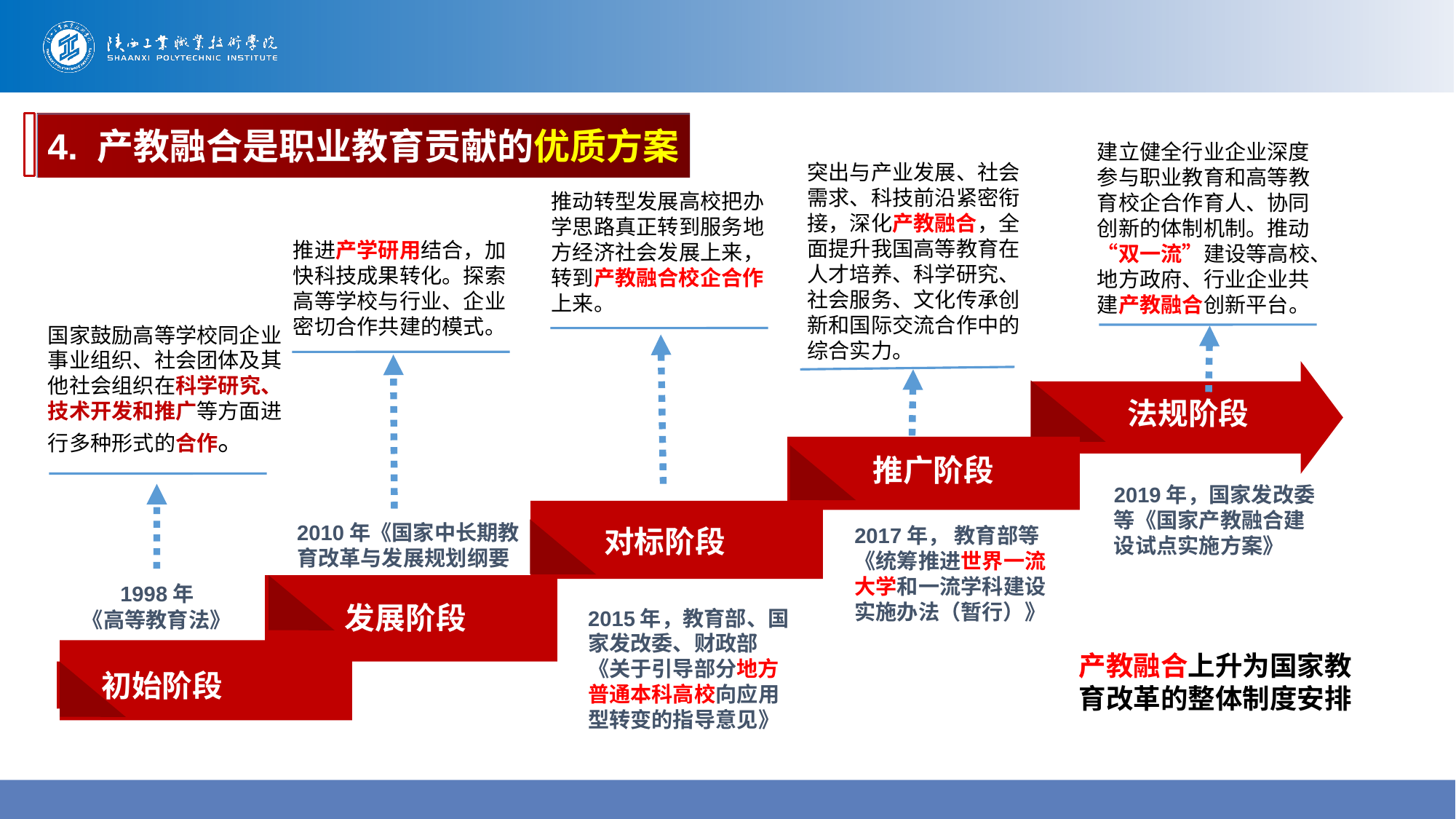

4. 产教融合是职业教育贡献的优质方案
建立健全行业企业深度参与职业教育和高等教育校企合作育人、协同创新的体制机制。推动“双一流”建设等高校、地方政府、行业企业共建产教融合创新平台。
突出与产业发展、社会需求、科技前沿紧密衔接，深化产教融合，全面提升我国高等教育在人才培养、科学研究、社会服务、文化传承创新和国际交流合作中的综合实力。
推动转型发展高校把办学思路真正转到服务地方经济社会发展上来，转到产教融合校企合作上来。
推进产学研用结合，加快科技成果转化。探索高等学校与行业、企业密切合作共建的模式。
国家鼓励高等学校同企业事业组织、社会团体及其他社会组织在科学研究、技术开发和推广等方面进行多种形式的合作。

法规阶段

推广阶段

2019年，国家发改委等《国家产教融合建设试点实施方案》

对标阶段
2010年《国家中长期教育改革与发展规划纲要
2017年， 教育部等 《统筹推进世界一流大学和一流学科建设实施办法（暂行）》

     1998年
《高等教育法》

发展阶段

2015年，教育部、国家发改委、财政部 《关于引导部分地方普通本科高校向应用型转变的指导意见》

初始阶段
产教融合上升为国家教育改革的整体制度安排